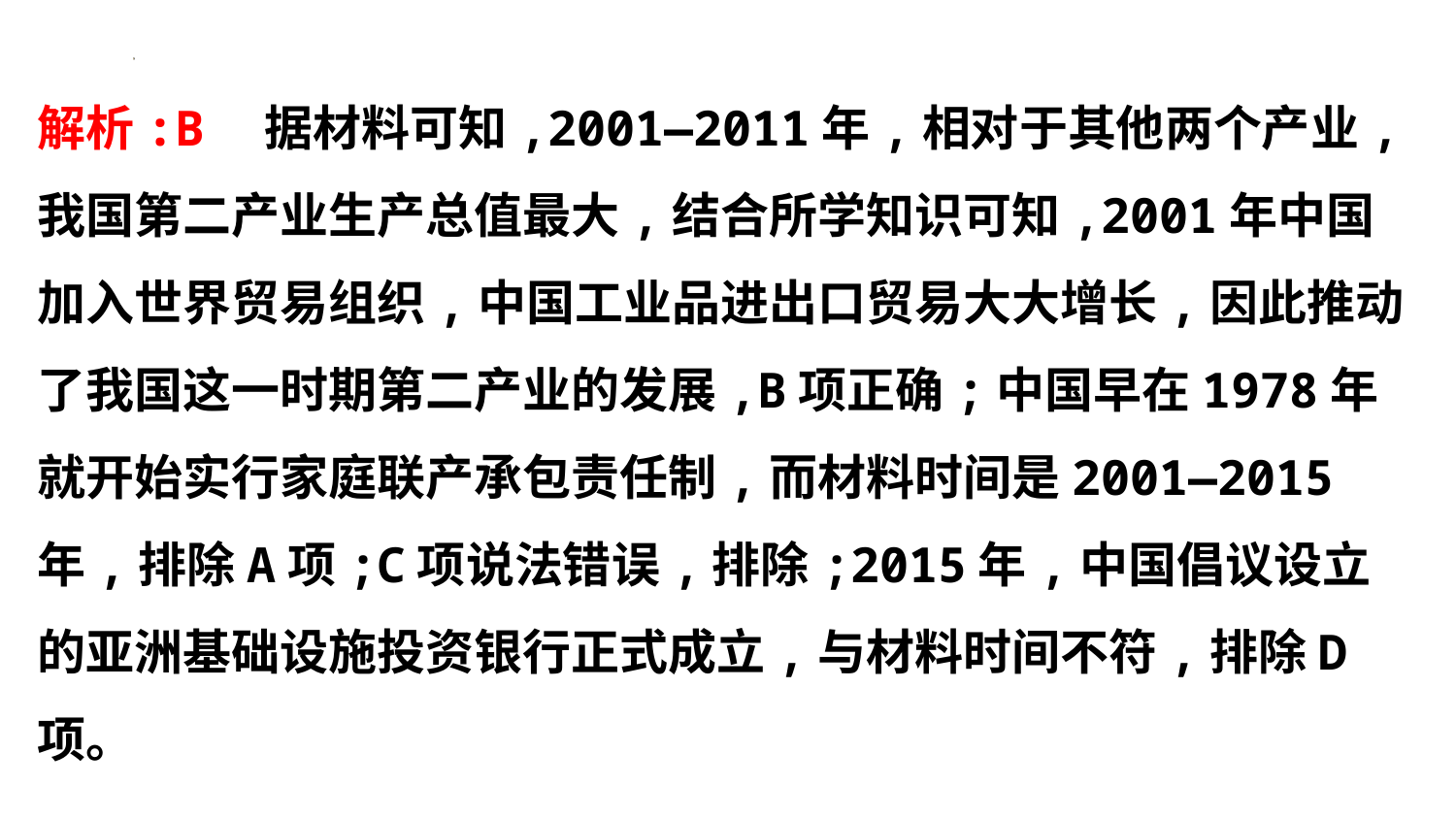

解析:B　据材料可知,2001—2011年,相对于其他两个产业,我国第二产业生产总值最大,结合所学知识可知,2001年中国加入世界贸易组织,中国工业品进出口贸易大大增长,因此推动了我国这一时期第二产业的发展,B项正确;中国早在1978年就开始实行家庭联产承包责任制,而材料时间是2001—2015年,排除A项;C项说法错误,排除;2015年,中国倡议设立的亚洲基础设施投资银行正式成立,与材料时间不符,排除D项。